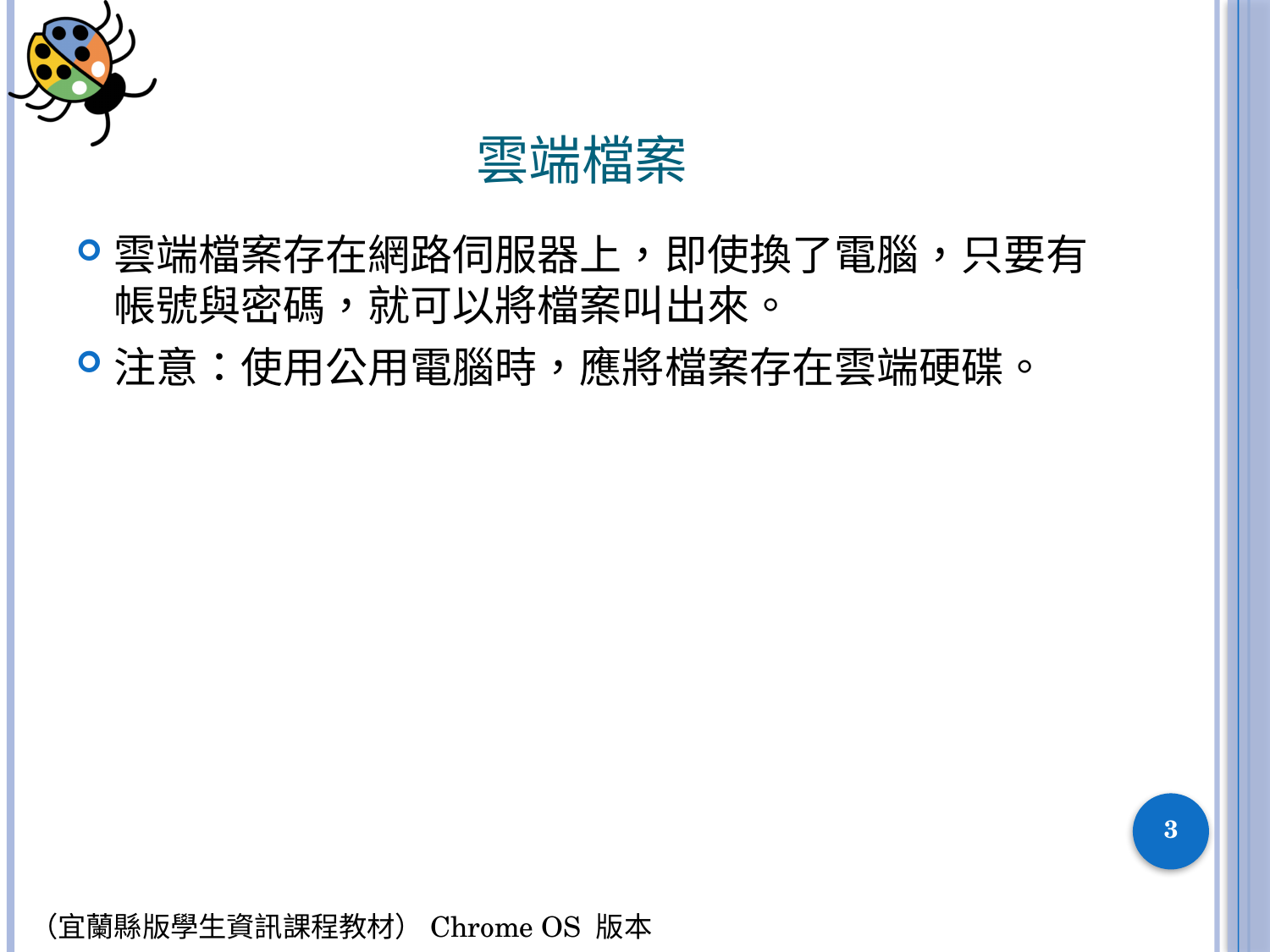

# 雲端檔案
雲端檔案存在網路伺服器上，即使換了電腦，只要有帳號與密碼，就可以將檔案叫出來。
注意：使用公用電腦時，應將檔案存在雲端硬碟。
3